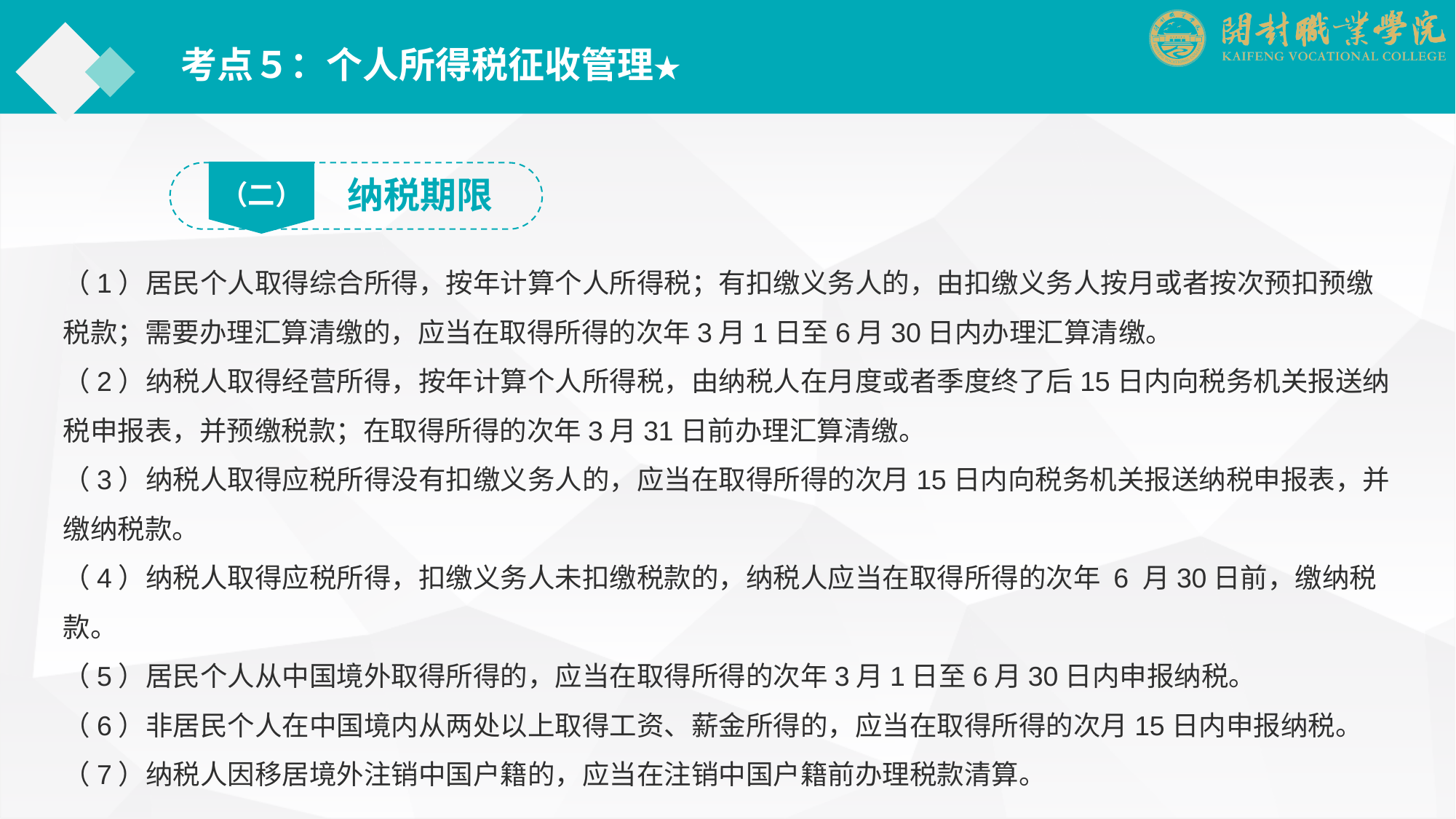

考点５：个人所得税征收管理★
（二）

纳税期限
（1）居民个人取得综合所得，按年计算个人所得税；有扣缴义务人的，由扣缴义务人按月或者按次预扣预缴税款；需要办理汇算清缴的，应当在取得所得的次年3月1日至6月30日内办理汇算清缴。
（2）纳税人取得经营所得，按年计算个人所得税，由纳税人在月度或者季度终了后15日内向税务机关报送纳税申报表，并预缴税款；在取得所得的次年3月31日前办理汇算清缴。
（3）纳税人取得应税所得没有扣缴义务人的，应当在取得所得的次月15日内向税务机关报送纳税申报表，并缴纳税款。
（4）纳税人取得应税所得，扣缴义务人未扣缴税款的，纳税人应当在取得所得的次年 6 月30日前，缴纳税款。
（5）居民个人从中国境外取得所得的，应当在取得所得的次年3月1日至6月30日内申报纳税。
（6）非居民个人在中国境内从两处以上取得工资、薪金所得的，应当在取得所得的次月15日内申报纳税。
（7）纳税人因移居境外注销中国户籍的，应当在注销中国户籍前办理税款清算。